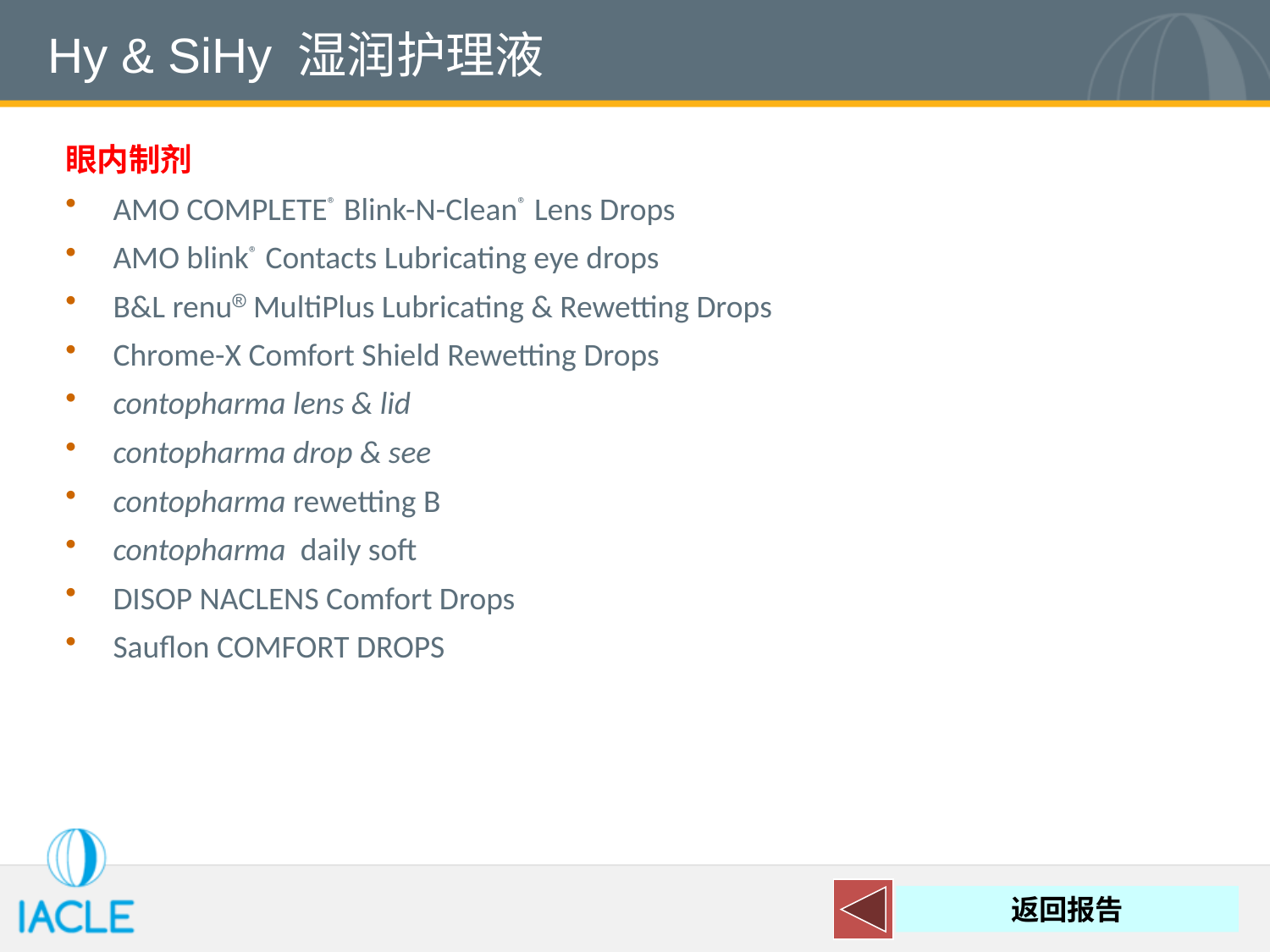

# Hy & SiHy 湿润护理液
眼内制剂
AMO COMPLETE® Blink-N-Clean® Lens Drops
AMO blink® Contacts Lubricating eye drops
B&L renu® MultiPlus Lubricating & Rewetting Drops
Chrome-X Comfort Shield Rewetting Drops
contopharma lens & lid
contopharma drop & see
contopharma rewetting B
contopharma  daily soft
DISOP NACLENS Comfort Drops
Sauflon COMFORT DROPS

返回报告